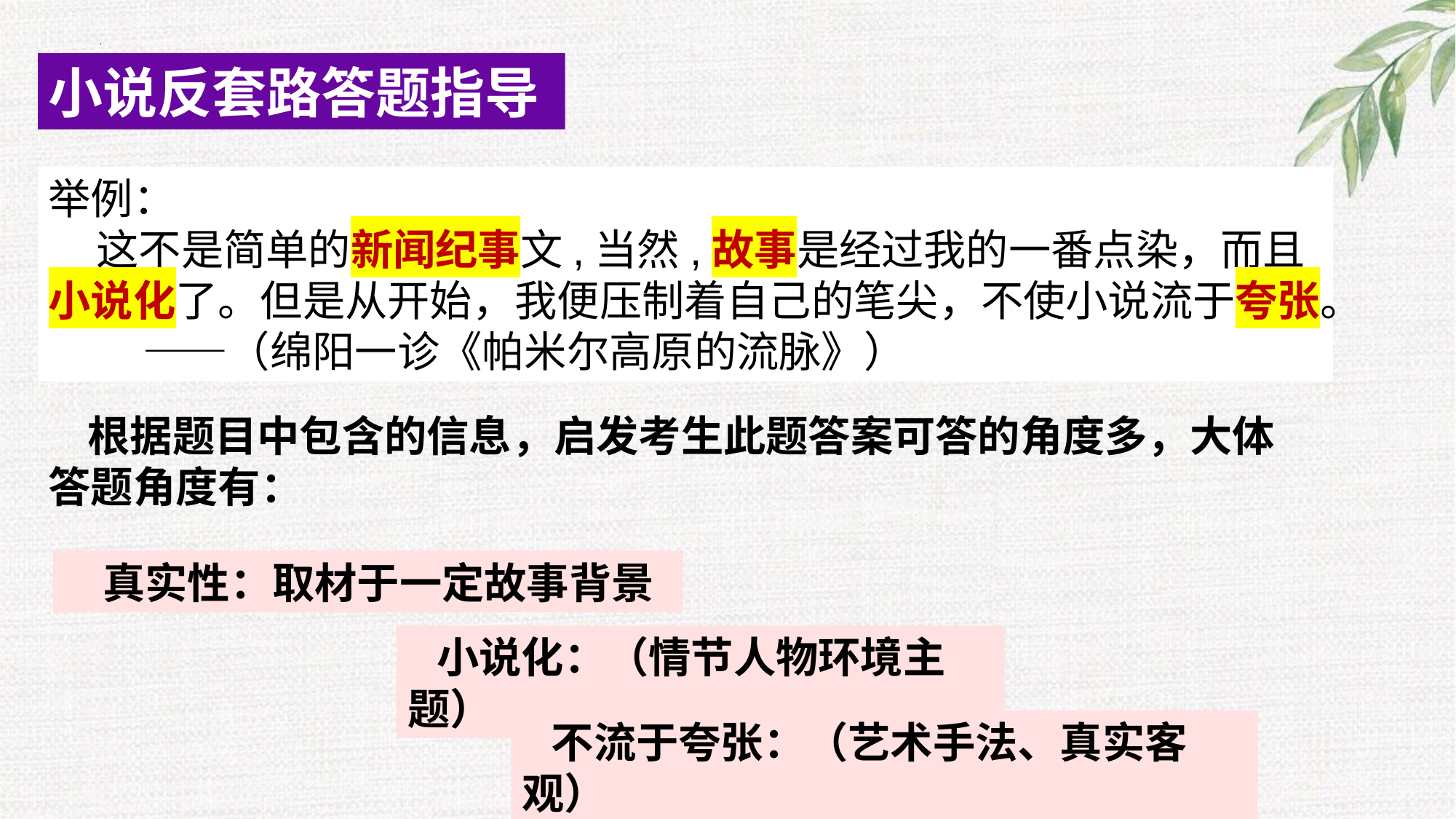

小说反套路答题指导
举例：
    这不是简单的新闻纪事文,当然,故事是经过我的一番点染，而且小说化了。但是从开始，我便压制着自己的笔尖，不使小说流于夸张。          ——（绵阳一诊《帕米尔高原的流脉》）
   根据题目中包含的信息，启发考生此题答案可答的角度多，大体答题角度有：
   真实性：取材于一定故事背景
  小说化：（情节人物环境主题）
  不流于夸张：（艺术手法、真实客观）